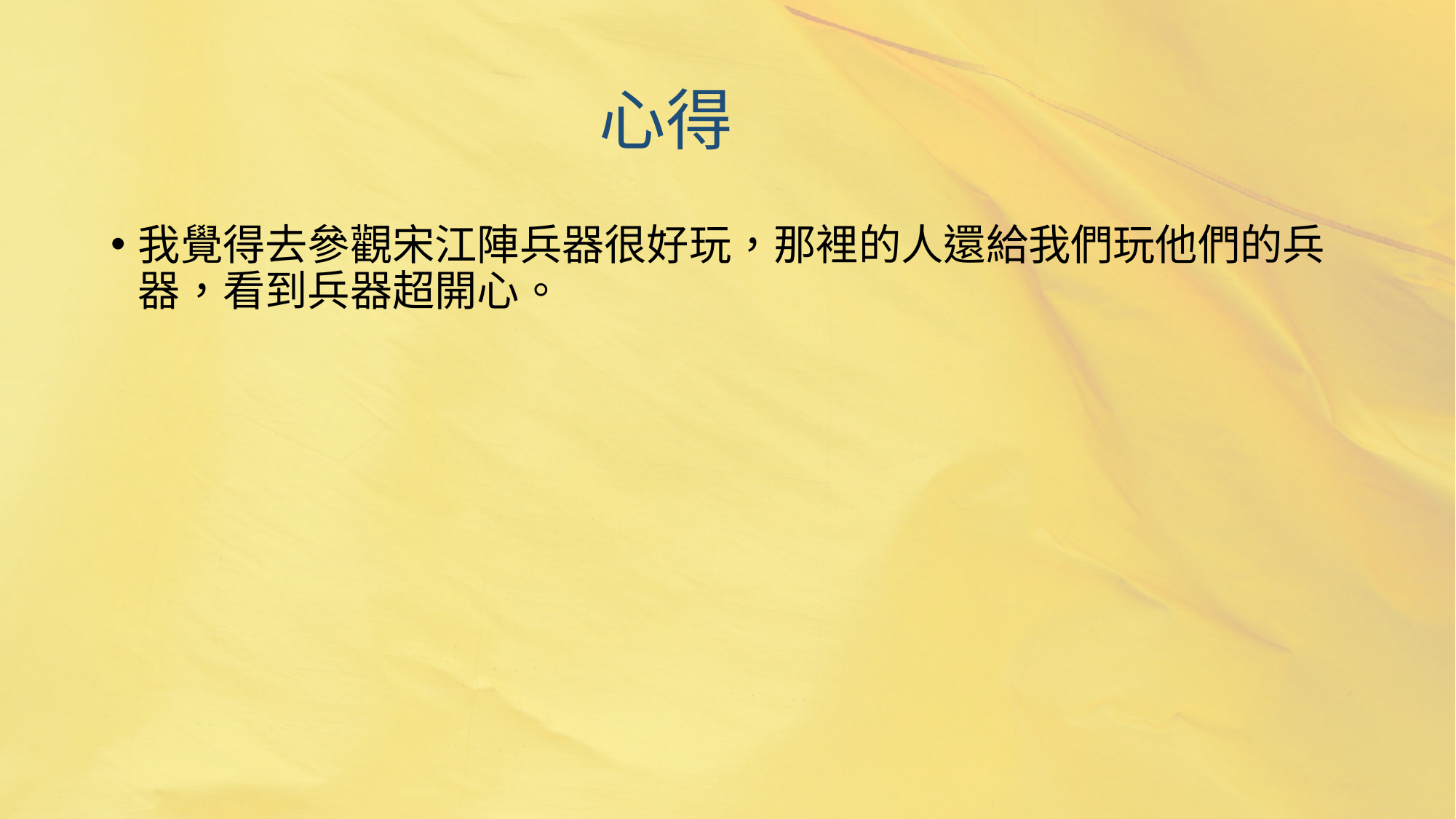

# 心得
我覺得去參觀宋江陣兵器很好玩，那裡的人還給我們玩他們的兵器，看到兵器超開心。